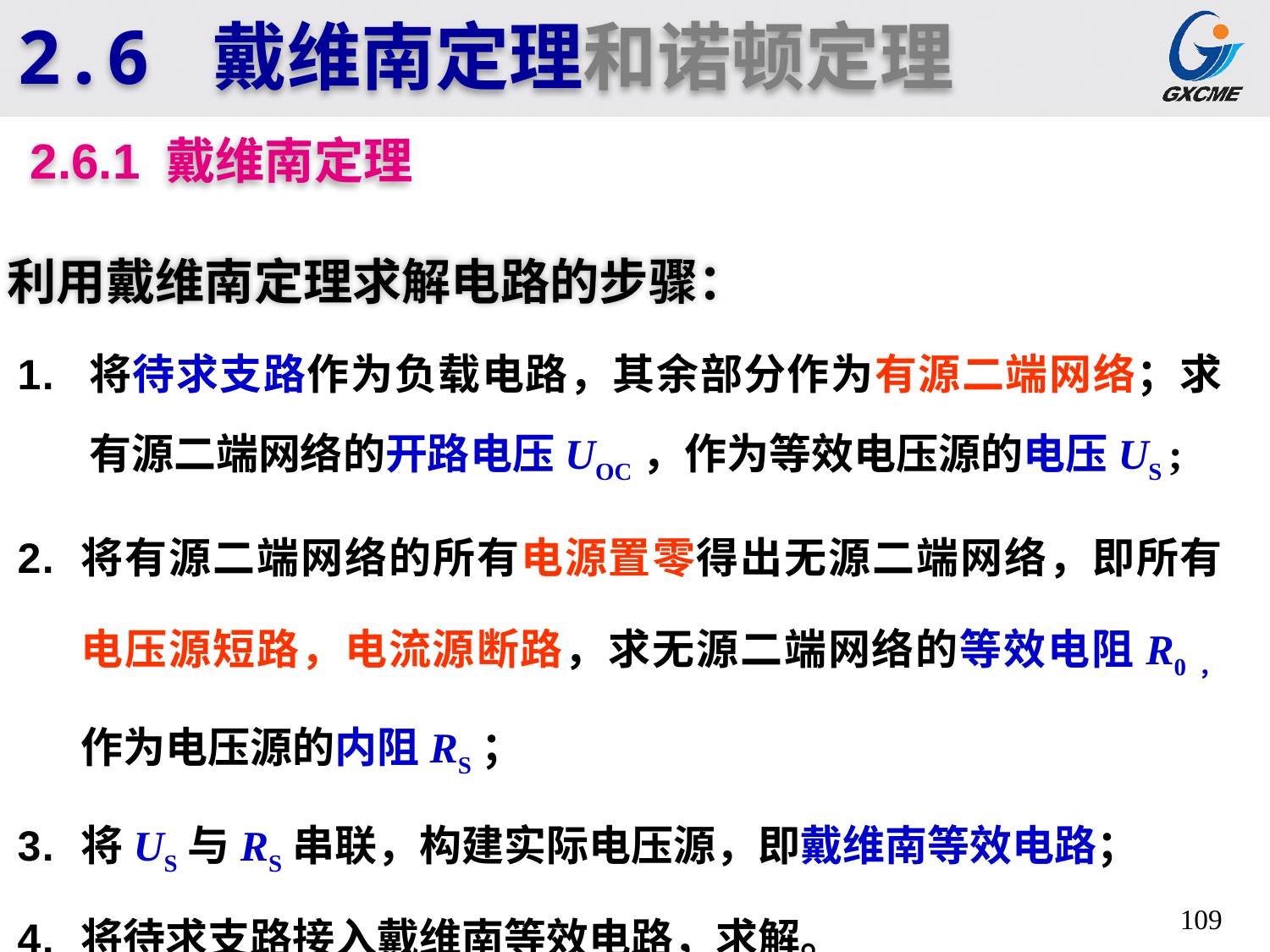

2.6 戴维南定理和诺顿定理
2.6.1 戴维南定理
利用戴维南定理求解电路的步骤：
将待求支路作为负载电路，其余部分作为有源二端网络；求有源二端网络的开路电压UOC，作为等效电压源的电压US ;
将有源二端网络的所有电源置零得出无源二端网络，即所有电压源短路，电流源断路，求无源二端网络的等效电阻R0，作为电压源的内阻RS；
将US与RS串联，构建实际电压源，即戴维南等效电路；
将待求支路接入戴维南等效电路，求解。
109